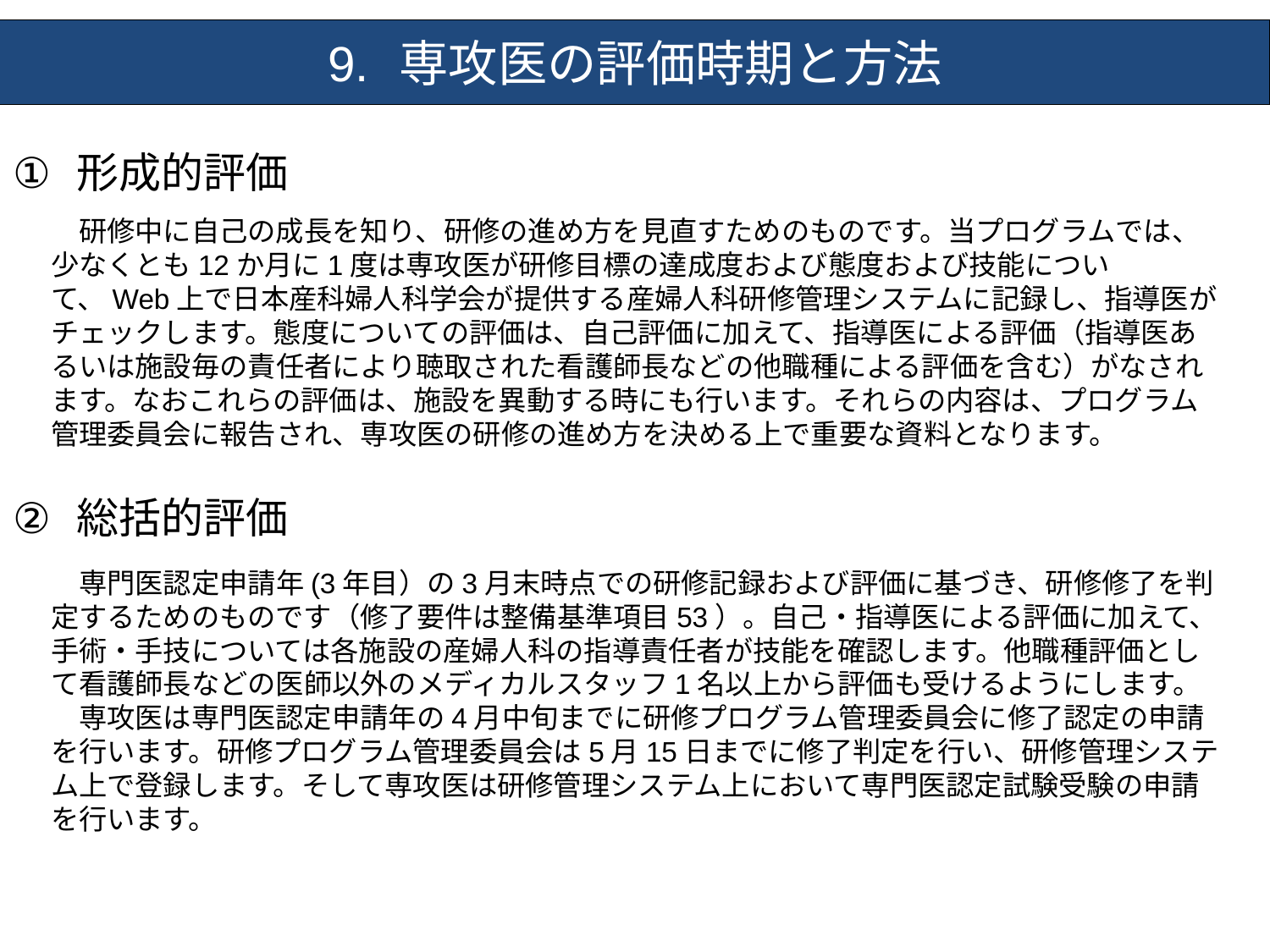

専攻医の評価時期と方法
形成的評価
　研修中に自己の成長を知り、研修の進め方を見直すためのものです。当プログラムでは、少なくとも12か月に1度は専攻医が研修目標の達成度および態度および技能について、Web上で日本産科婦人科学会が提供する産婦人科研修管理システムに記録し、指導医がチェックします。態度についての評価は、自己評価に加えて、指導医による評価（指導医あるいは施設毎の責任者により聴取された看護師長などの他職種による評価を含む）がなされます。なおこれらの評価は、施設を異動する時にも行います。それらの内容は、プログラム管理委員会に報告され、専攻医の研修の進め方を決める上で重要な資料となります。
総括的評価
　専門医認定申請年(3年目）の3月末時点での研修記録および評価に基づき、研修修了を判定するためのものです（修了要件は整備基準項目53）。自己・指導医による評価に加えて、手術・手技については各施設の産婦人科の指導責任者が技能を確認します。他職種評価として看護師長などの医師以外のメディカルスタッフ1名以上から評価も受けるようにします。
　専攻医は専門医認定申請年の4月中旬までに研修プログラム管理委員会に修了認定の申請を行います。研修プログラム管理委員会は5月15日までに修了判定を行い、研修管理システム上で登録します。そして専攻医は研修管理システム上において専門医認定試験受験の申請を行います。